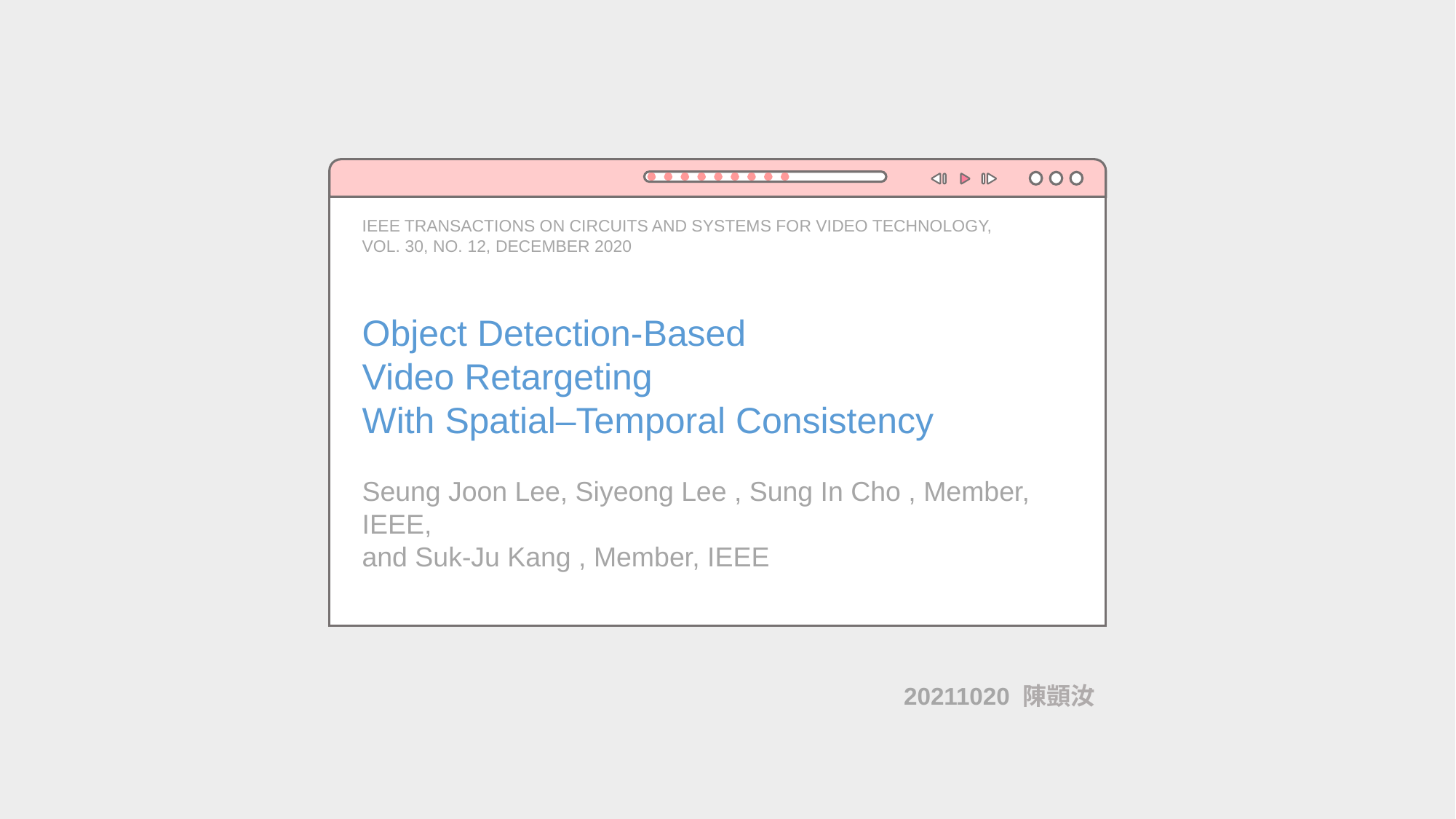

IEEE TRANSACTIONS ON CIRCUITS AND SYSTEMS FOR VIDEO TECHNOLOGY,
VOL. 30, NO. 12, DECEMBER 2020

Object Detection-Based
Video Retargeting
With Spatial–Temporal Consistency

Seung Joon Lee, Siyeong Lee , Sung In Cho , Member, IEEE,
and Suk-Ju Kang , Member, IEEE

20211020 陳顗汝